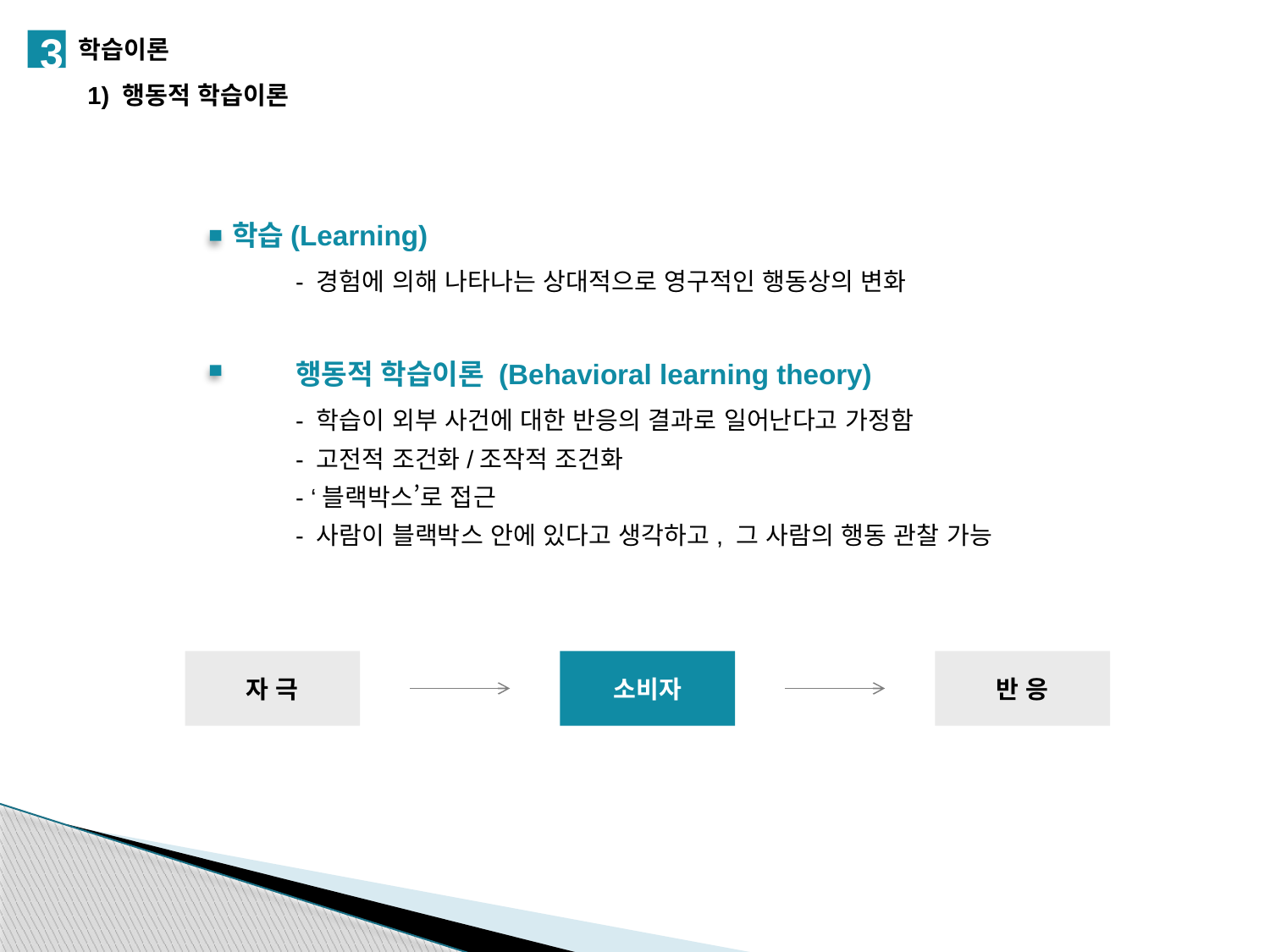

3
학습이론

1) 행동적 학습이론
학습(Learning)
- 경험에 의해 나타나는 상대적으로 영구적인 행동상의 변화

행동적 학습이론 (Behavioral learning theory)
- 학습이 외부 사건에 대한 반응의 결과로 일어난다고 가정함
- 고전적 조건화/조작적 조건화
- ‘블랙박스’로 접근
- 사람이 블랙박스 안에 있다고 생각하고, 그 사람의 행동 관찰 가능

자 극
소비자
반 응